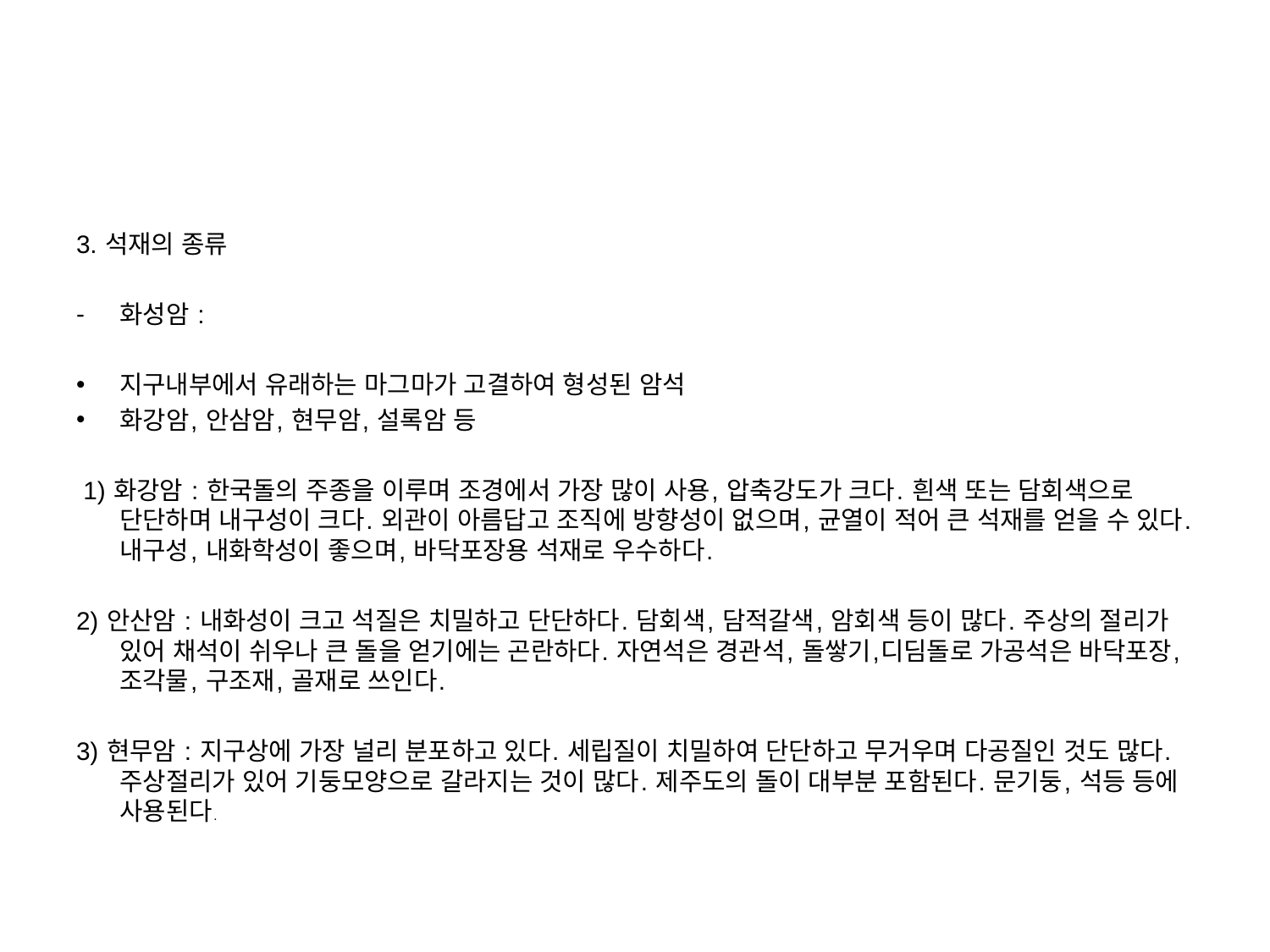

#
3. 석재의 종류

화성암 :

지구내부에서 유래하는 마그마가 고결하여 형성된 암석
화강암, 안삼암, 현무암, 설록암 등

 1) 화강암 : 한국돌의 주종을 이루며 조경에서 가장 많이 사용, 압축강도가 크다. 흰색 또는 담회색으로 단단하며 내구성이 크다. 외관이 아름답고 조직에 방향성이 없으며, 균열이 적어 큰 석재를 얻을 수 있다. 내구성, 내화학성이 좋으며, 바닥포장용 석재로 우수하다.

2) 안산암 : 내화성이 크고 석질은 치밀하고 단단하다. 담회색, 담적갈색, 암회색 등이 많다. 주상의 절리가 있어 채석이 쉬우나 큰 돌을 얻기에는 곤란하다. 자연석은 경관석, 돌쌓기,디딤돌로 가공석은 바닥포장, 조각물, 구조재, 골재로 쓰인다.

3) 현무암 : 지구상에 가장 널리 분포하고 있다. 세립질이 치밀하여 단단하고 무거우며 다공질인 것도 많다. 주상절리가 있어 기둥모양으로 갈라지는 것이 많다. 제주도의 돌이 대부분 포함된다. 문기둥, 석등 등에 사용된다.